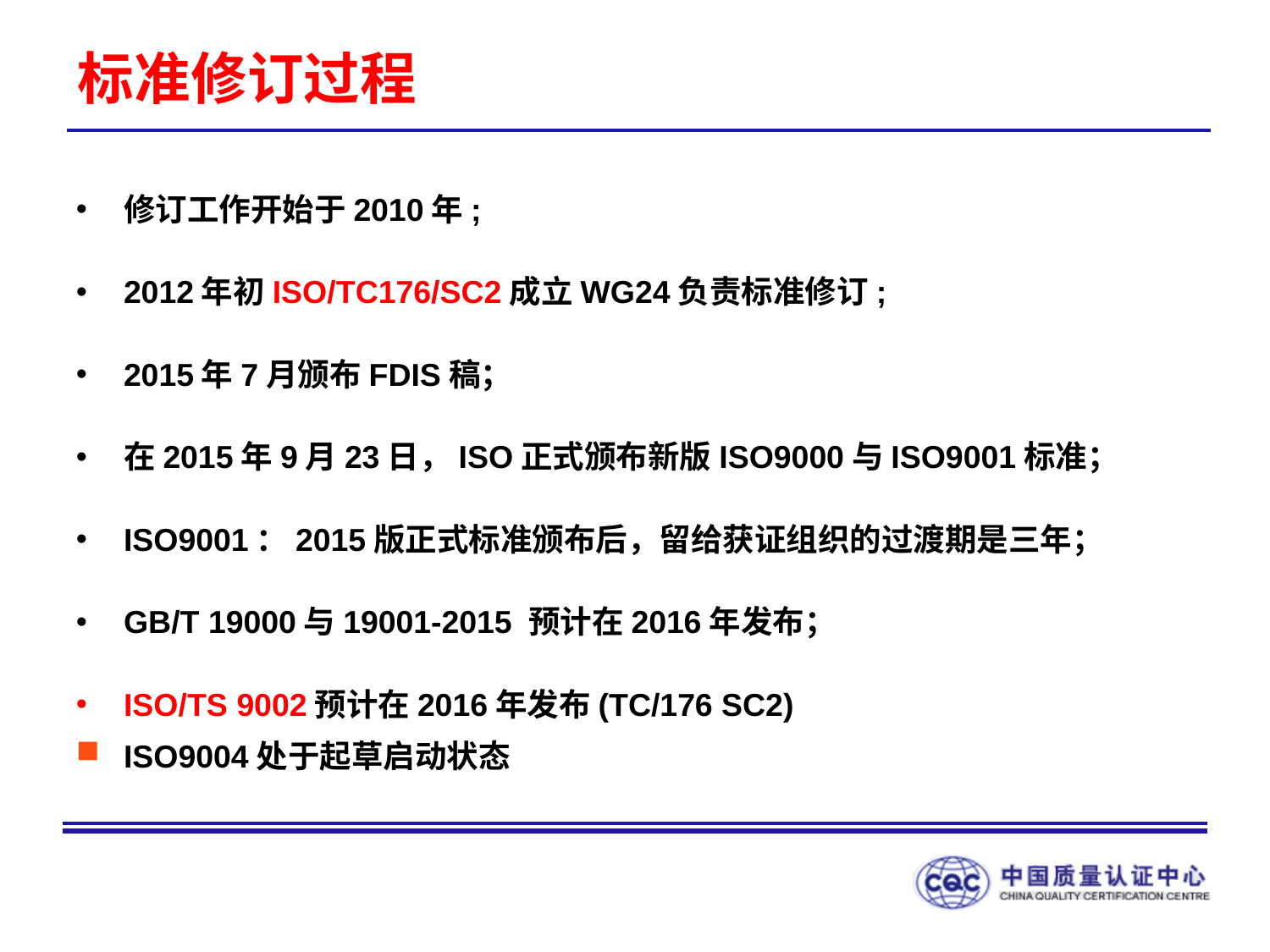

# 标准修订过程
修订工作开始于2010年;
2012年初ISO/TC176/SC2成立WG24负责标准修订;
2015年7月颁布FDIS稿；
在2015年9月23日，ISO正式颁布新版ISO9000与ISO9001标准；
ISO9001：2015版正式标准颁布后，留给获证组织的过渡期是三年；
GB/T 19000与19001-2015 预计在2016年发布；
ISO/TS 9002预计在2016年发布(TC/176 SC2)
ISO9004处于起草启动状态